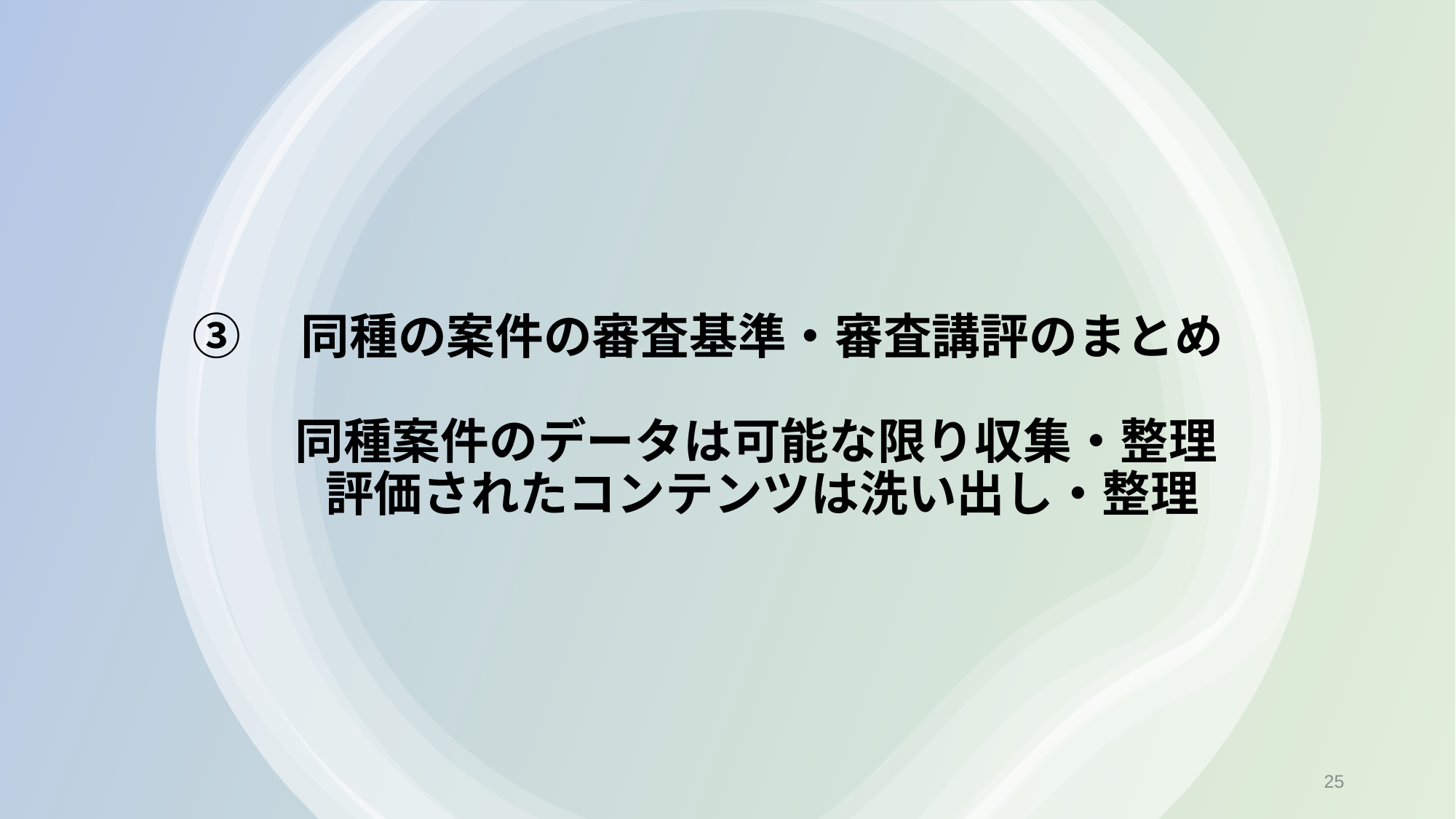

# ③　同種の案件の審査基準・審査講評のまとめ 　　同種案件のデータは可能な限り収集・整理 評価されたコンテンツは洗い出し・整理
25